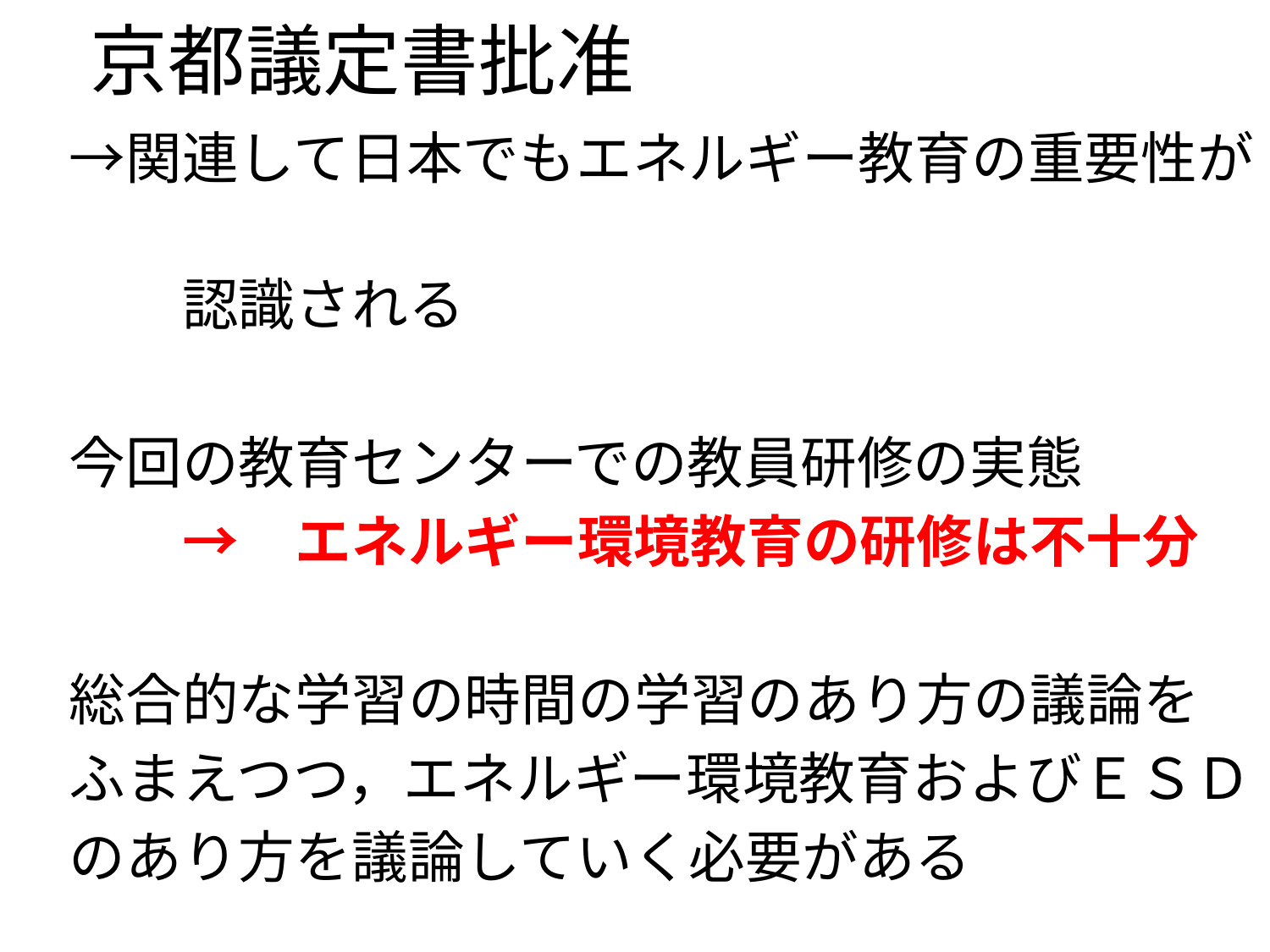

# 京都議定書批准
　→関連して日本でもエネルギー教育の重要性が
　　　　　　　　　　　　　　　　　　　　　　　　　認識される

　今回の教育センターでの教員研修の実態
　　　→　エネルギー環境教育の研修は不十分

　総合的な学習の時間の学習のあり方の議論を
　ふまえつつ，エネルギー環境教育およびＥＳＤ
　のあり方を議論していく必要がある